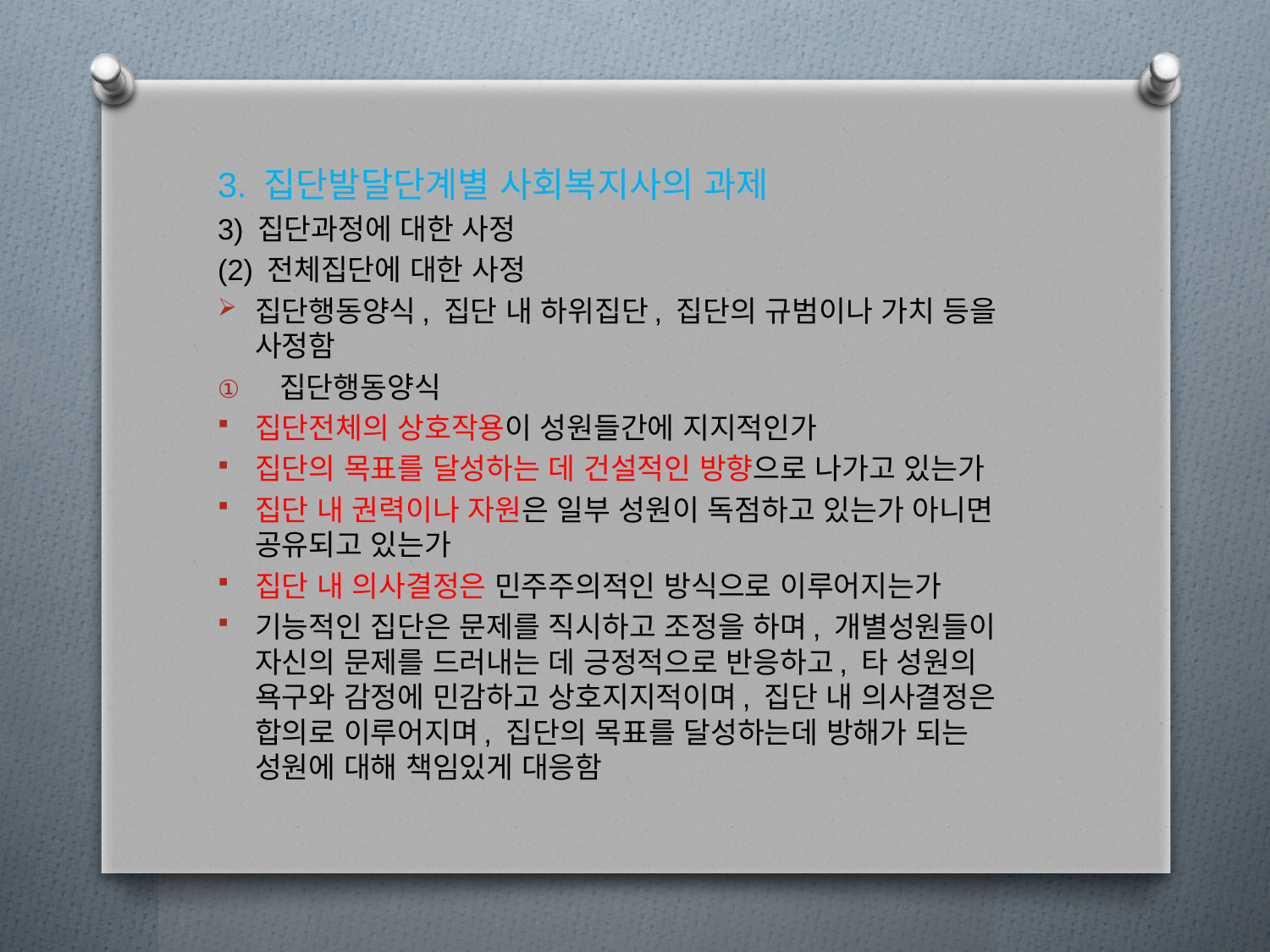

3. 집단발달단계별 사회복지사의 과제
3) 집단과정에 대한 사정
(2) 전체집단에 대한 사정
집단행동양식, 집단 내 하위집단, 집단의 규범이나 가치 등을 사정함
집단행동양식
집단전체의 상호작용이 성원들간에 지지적인가
집단의 목표를 달성하는 데 건설적인 방향으로 나가고 있는가
집단 내 권력이나 자원은 일부 성원이 독점하고 있는가 아니면 공유되고 있는가
집단 내 의사결정은 민주주의적인 방식으로 이루어지는가
기능적인 집단은 문제를 직시하고 조정을 하며, 개별성원들이 자신의 문제를 드러내는 데 긍정적으로 반응하고, 타 성원의 욕구와 감정에 민감하고 상호지지적이며, 집단 내 의사결정은 합의로 이루어지며, 집단의 목표를 달성하는데 방해가 되는 성원에 대해 책임있게 대응함